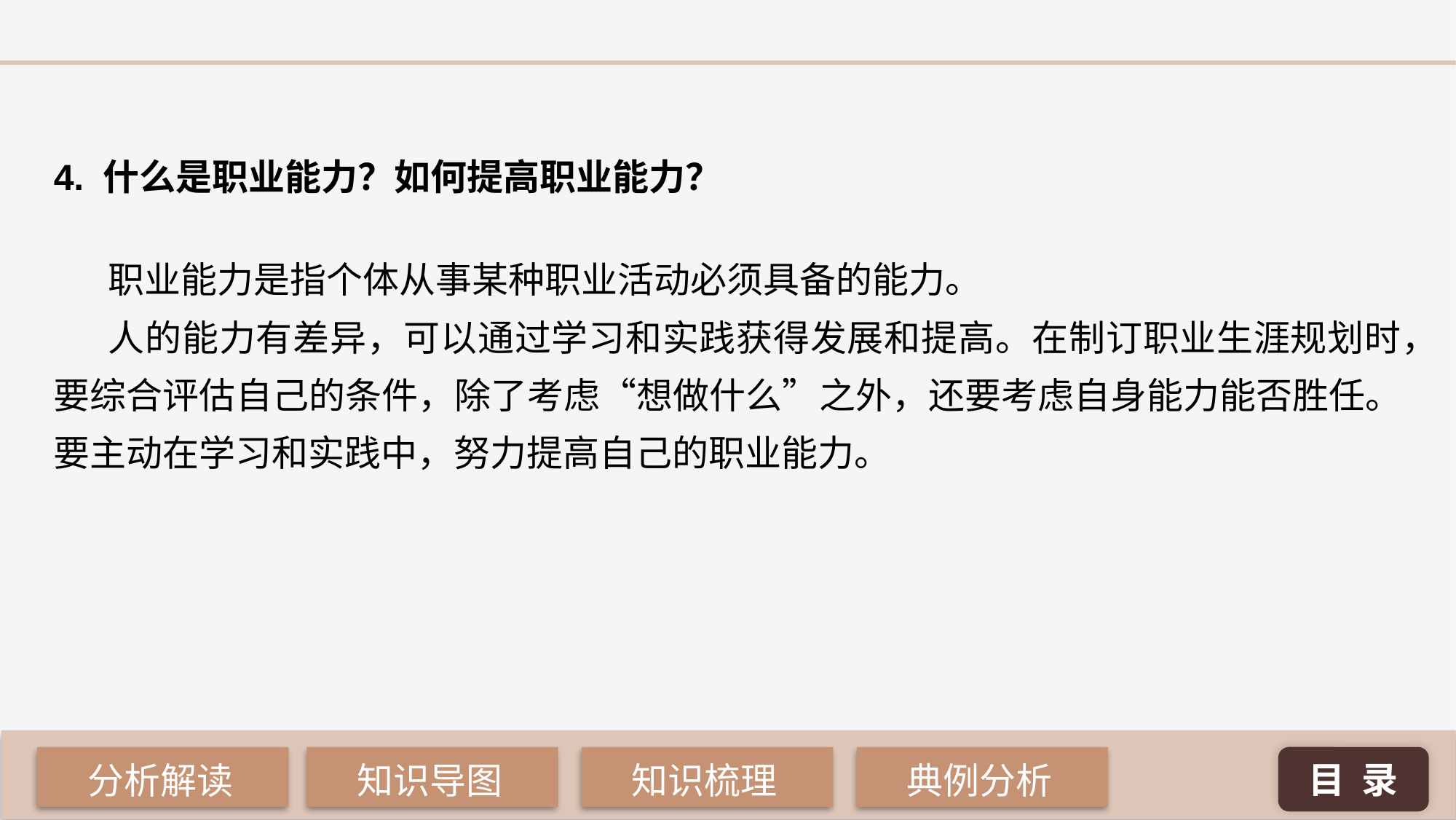

4. 什么是职业能力？如何提高职业能力？
职业能力是指个体从事某种职业活动必须具备的能力。
人的能力有差异，可以通过学习和实践获得发展和提高。在制订职业生涯规划时，要综合评估自己的条件，除了考虑“想做什么”之外，还要考虑自身能力能否胜任。要主动在学习和实践中，努力提高自己的职业能力。